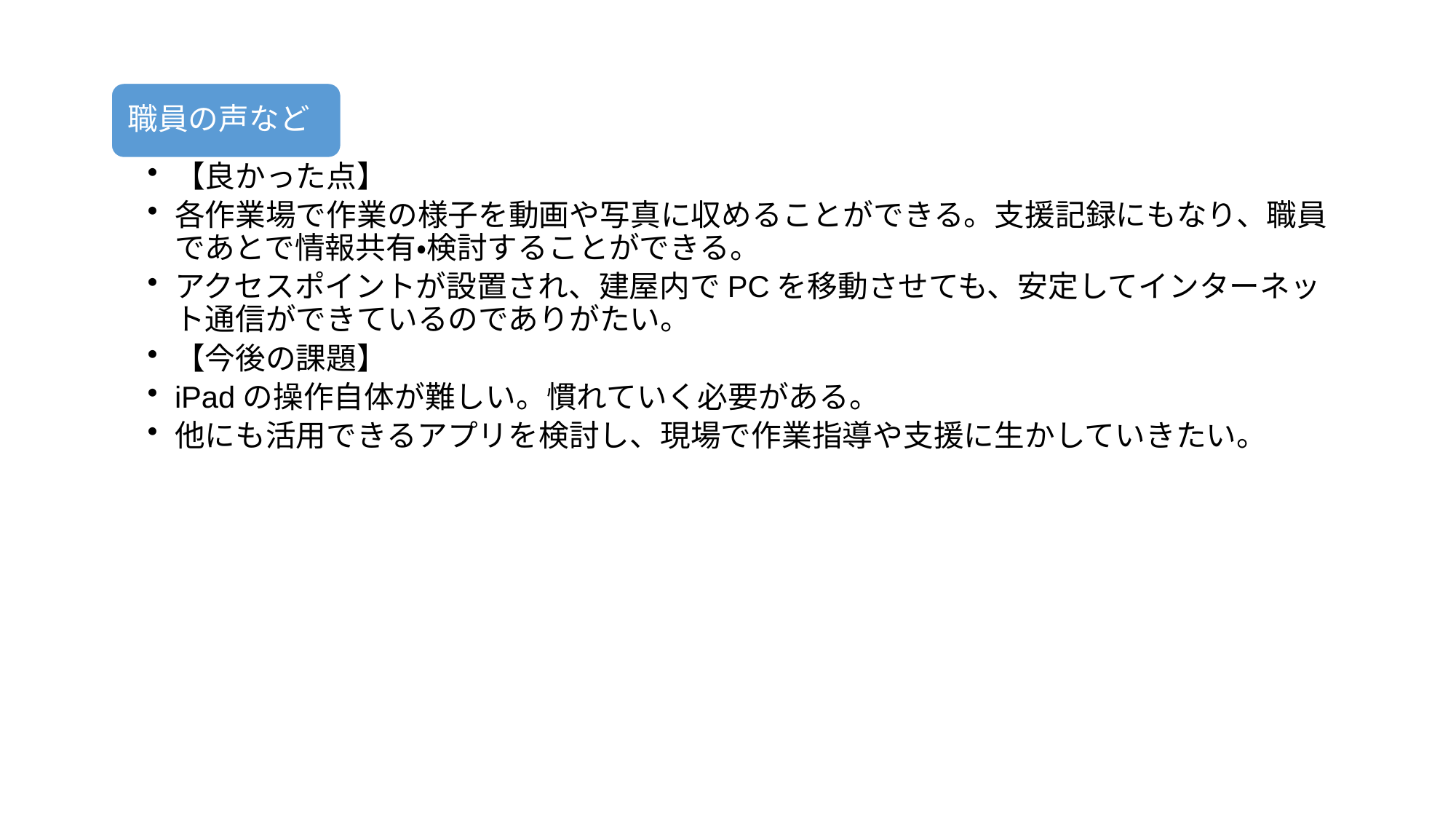

職員の声など
【良かった点】
各作業場で作業の様子を動画や写真に収めることができる。支援記録にもなり、職員であとで情報共有・検討することができる。
アクセスポイントが設置され、建屋内でPCを移動させても、安定してインターネット通信ができているのでありがたい。
【今後の課題】
iPadの操作自体が難しい。慣れていく必要がある。
他にも活用できるアプリを検討し、現場で作業指導や支援に生かしていきたい。